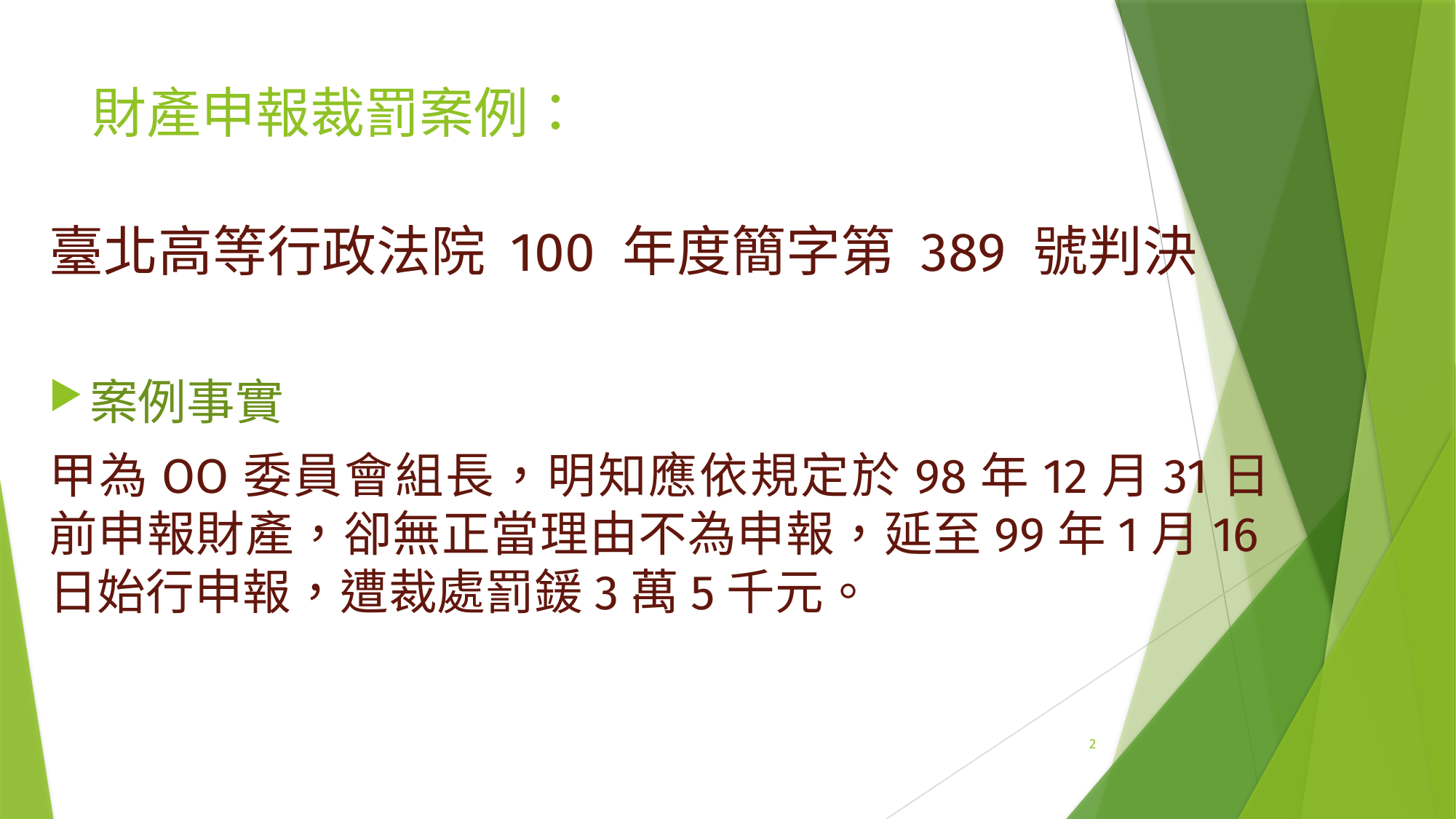

# 財產申報裁罰案例：
臺北高等行政法院 100 年度簡字第 389 號判決

案例事實
甲為OO委員會組長，明知應依規定於98年12月31日前申報財產，卻無正當理由不為申報，延至99年1月16日始行申報，遭裁處罰鍰3萬5千元。

2